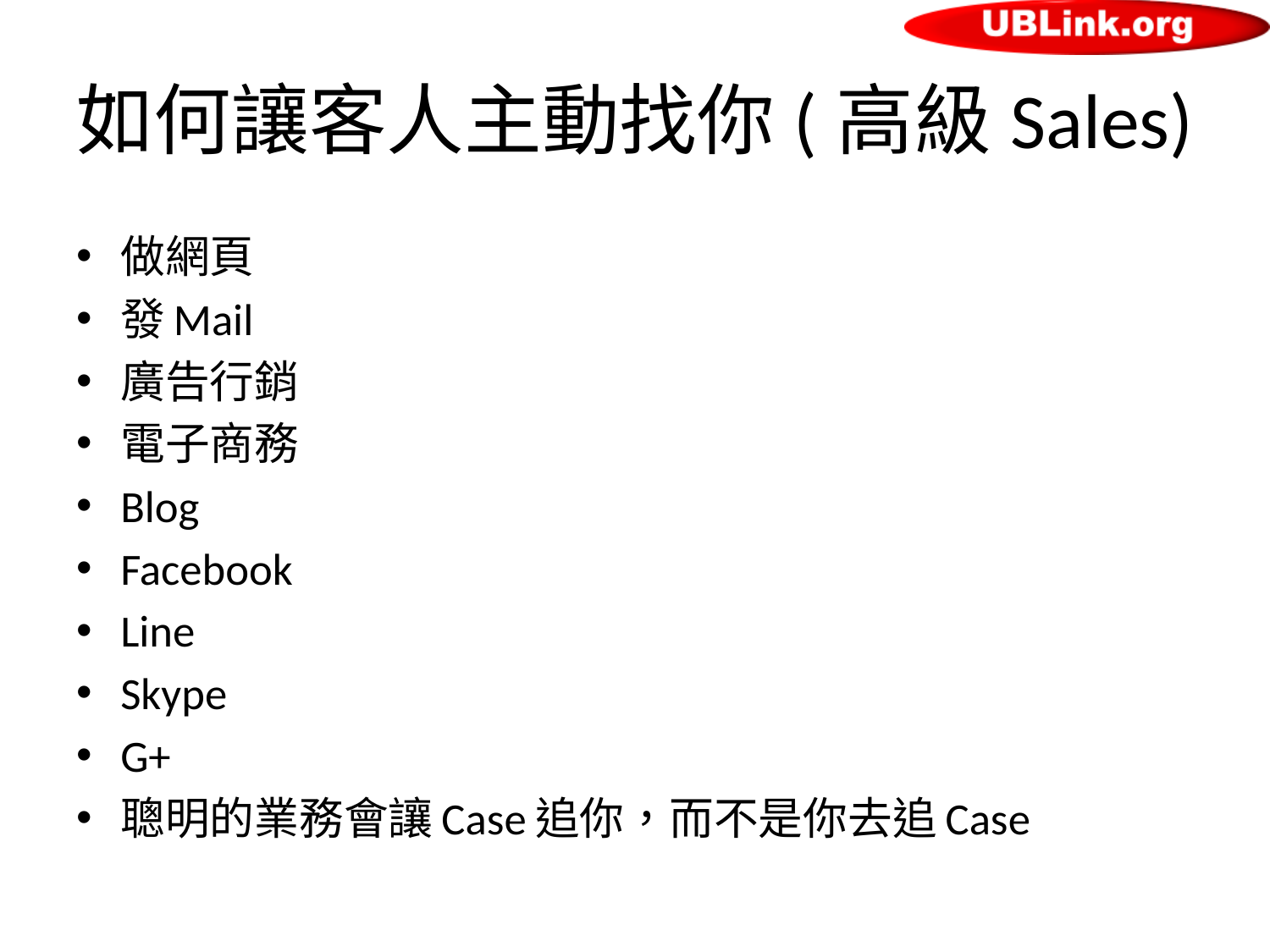

# 如何讓客人主動找你(高級Sales)
做網頁
發Mail
廣告行銷
電子商務
Blog
Facebook
Line
Skype
G+
聰明的業務會讓Case追你，而不是你去追Case